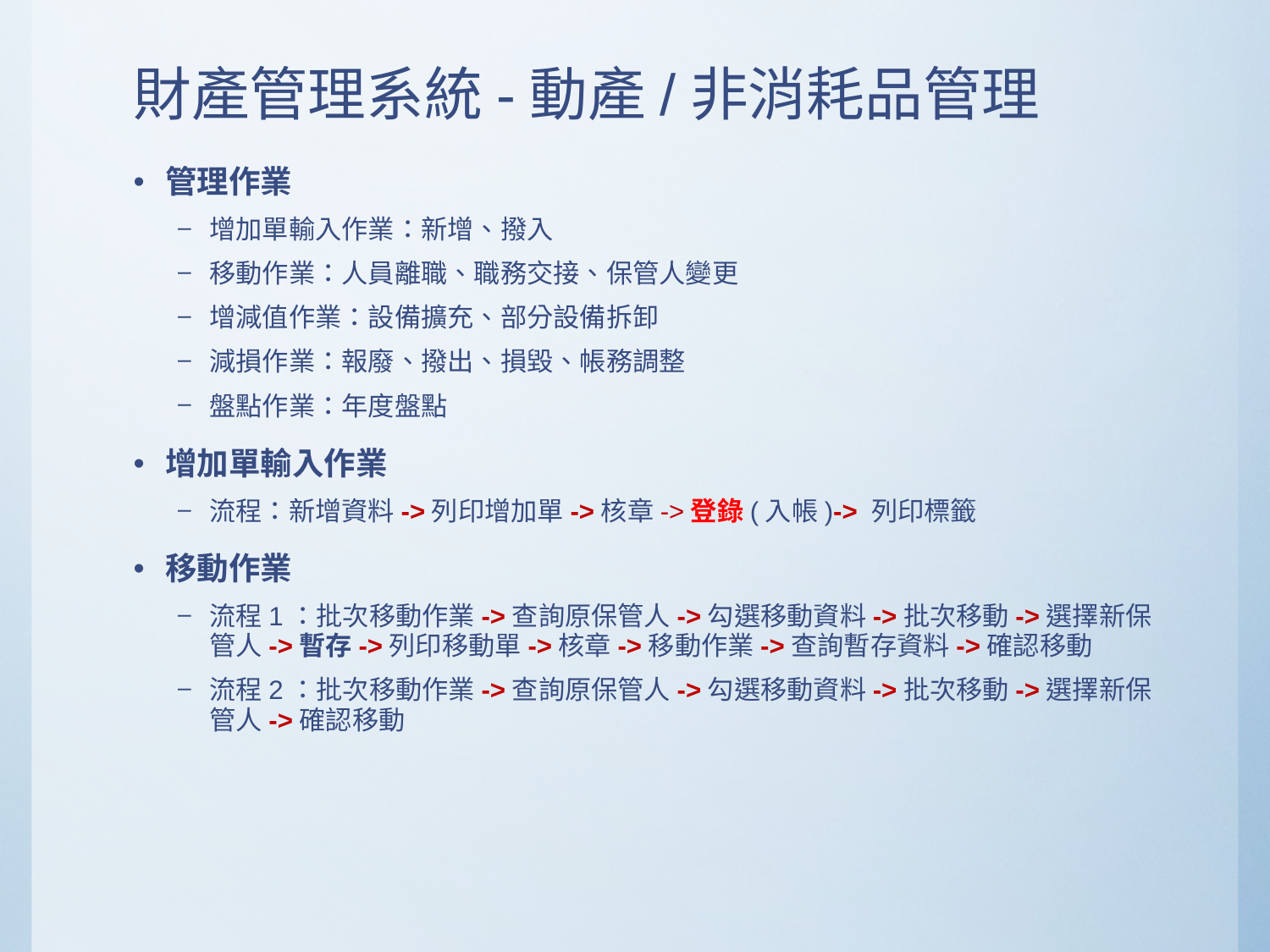

# 財產管理系統-動產/非消耗品管理
管理作業
增加單輸入作業：新增、撥入
移動作業：人員離職、職務交接、保管人變更
增減值作業：設備擴充、部分設備拆卸
減損作業：報廢、撥出、損毀、帳務調整
盤點作業：年度盤點
增加單輸入作業
流程：新增資料->列印增加單->核章->登錄(入帳)-> 列印標籤
移動作業
流程1：批次移動作業->查詢原保管人->勾選移動資料->批次移動->選擇新保管人->暫存->列印移動單->核章->移動作業->查詢暫存資料->確認移動
流程2：批次移動作業->查詢原保管人->勾選移動資料->批次移動->選擇新保管人->確認移動